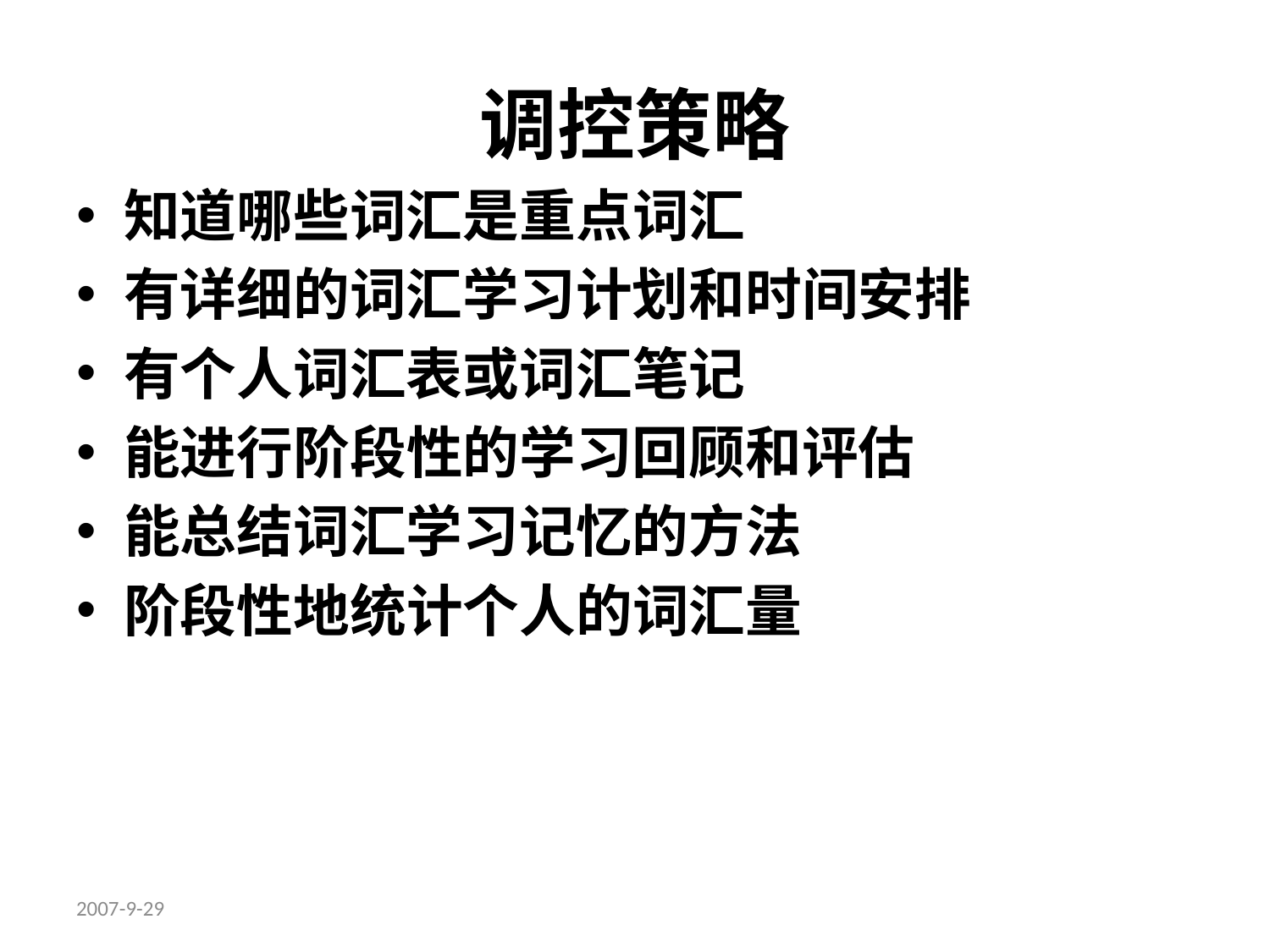

#
调控策略
知道哪些词汇是重点词汇
有详细的词汇学习计划和时间安排
有个人词汇表或词汇笔记
能进行阶段性的学习回顾和评估
能总结词汇学习记忆的方法
阶段性地统计个人的词汇量

2007-9-29